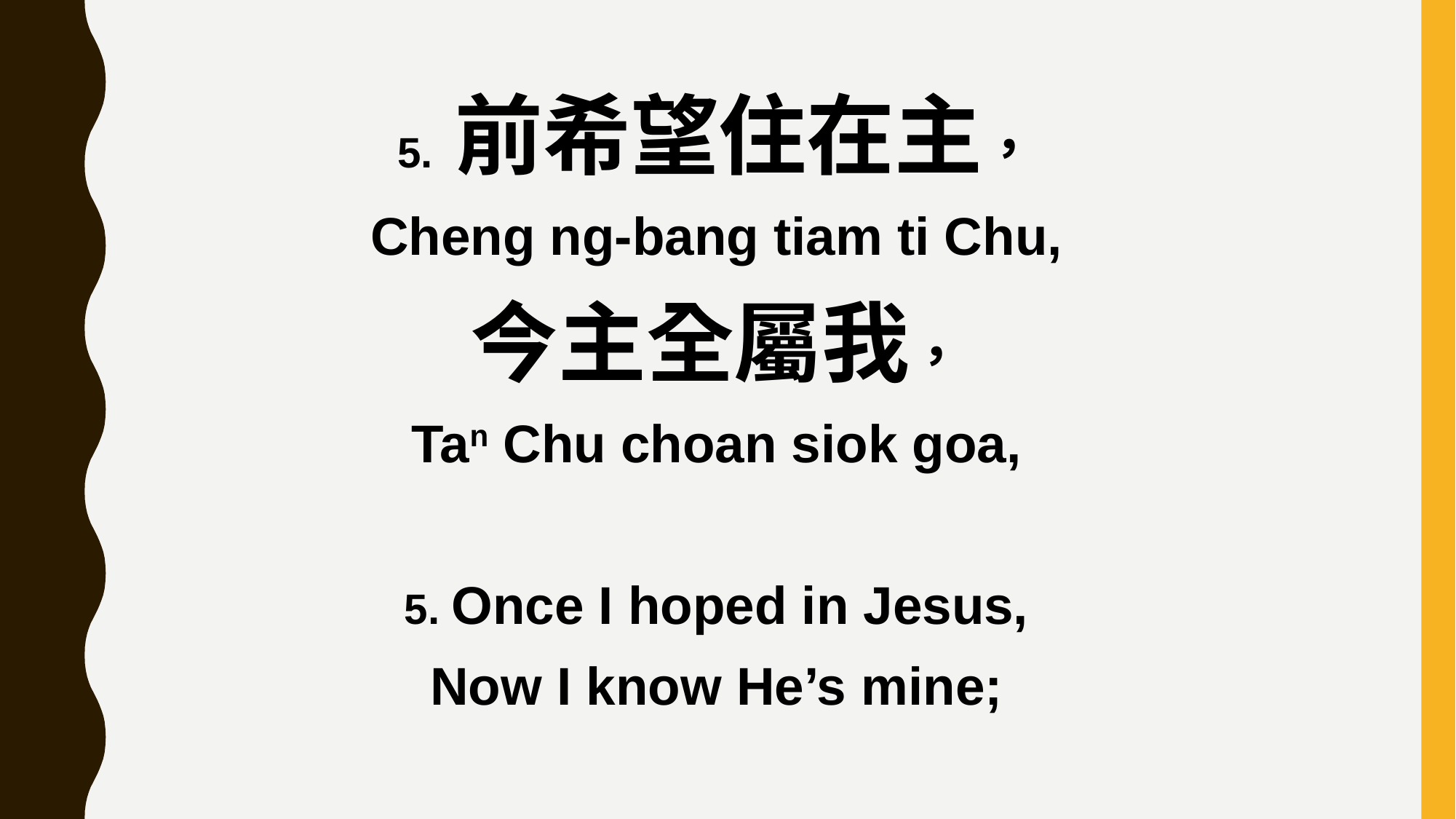

5. 前希望住在主，
Cheng ng-bang tiam ti Chu,
今主全屬我，
Tan Chu choan siok goa,

5. Once I hoped in Jesus,
Now I know He’s mine;